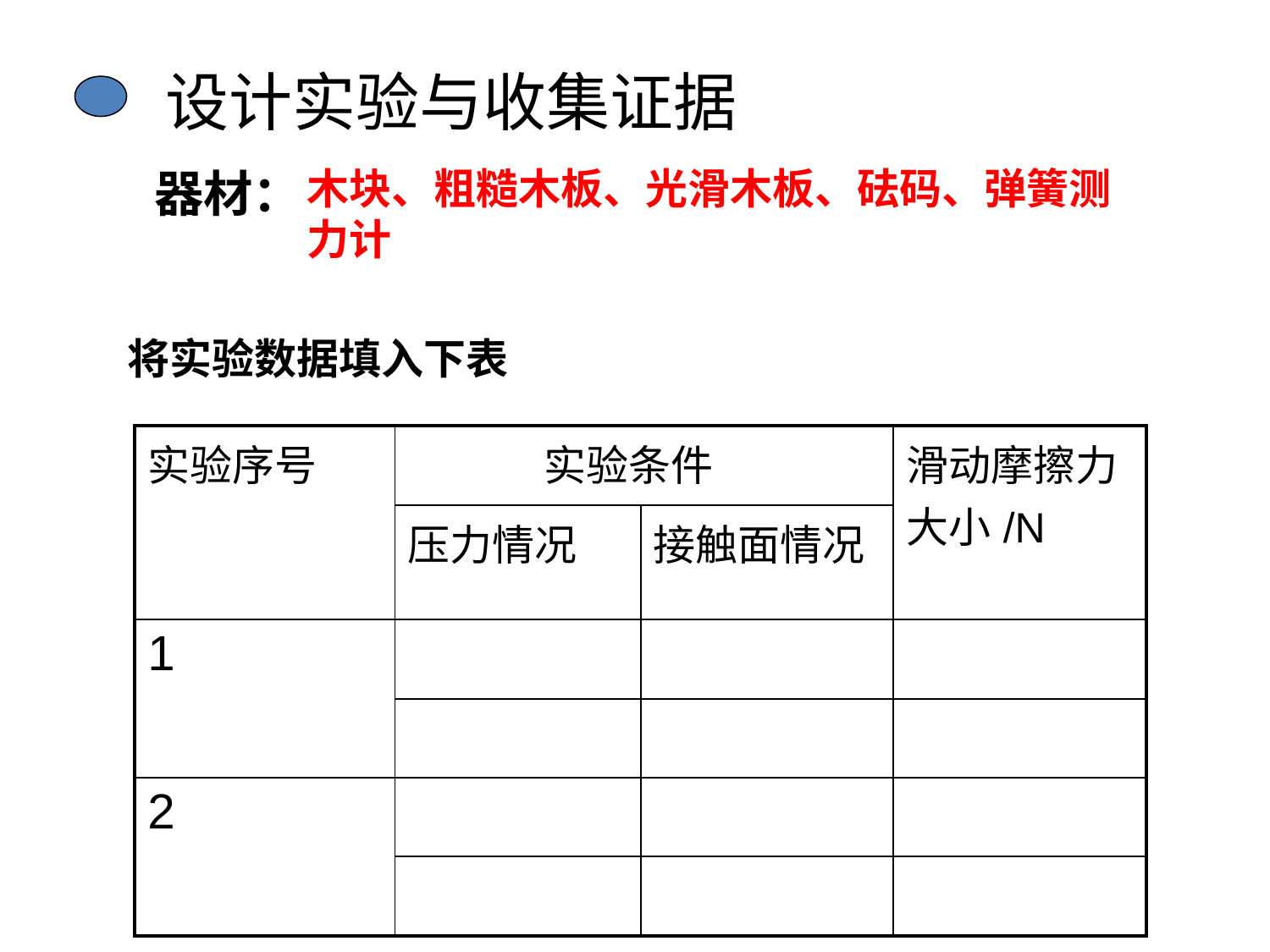

设计实验与收集证据

器材：
木块、粗糙木板、光滑木板、砝码、弹簧测力计
将实验数据填入下表
| 实验序号 | 实验条件 |  | 滑动摩擦力大小/N |
| --- | --- | --- | --- |
|  | 压力情况 | 接触面情况 |  |
| 1 |  |  |  |
|  |  |  |  |
| 2 |  |  |  |
|  |  |  |  |